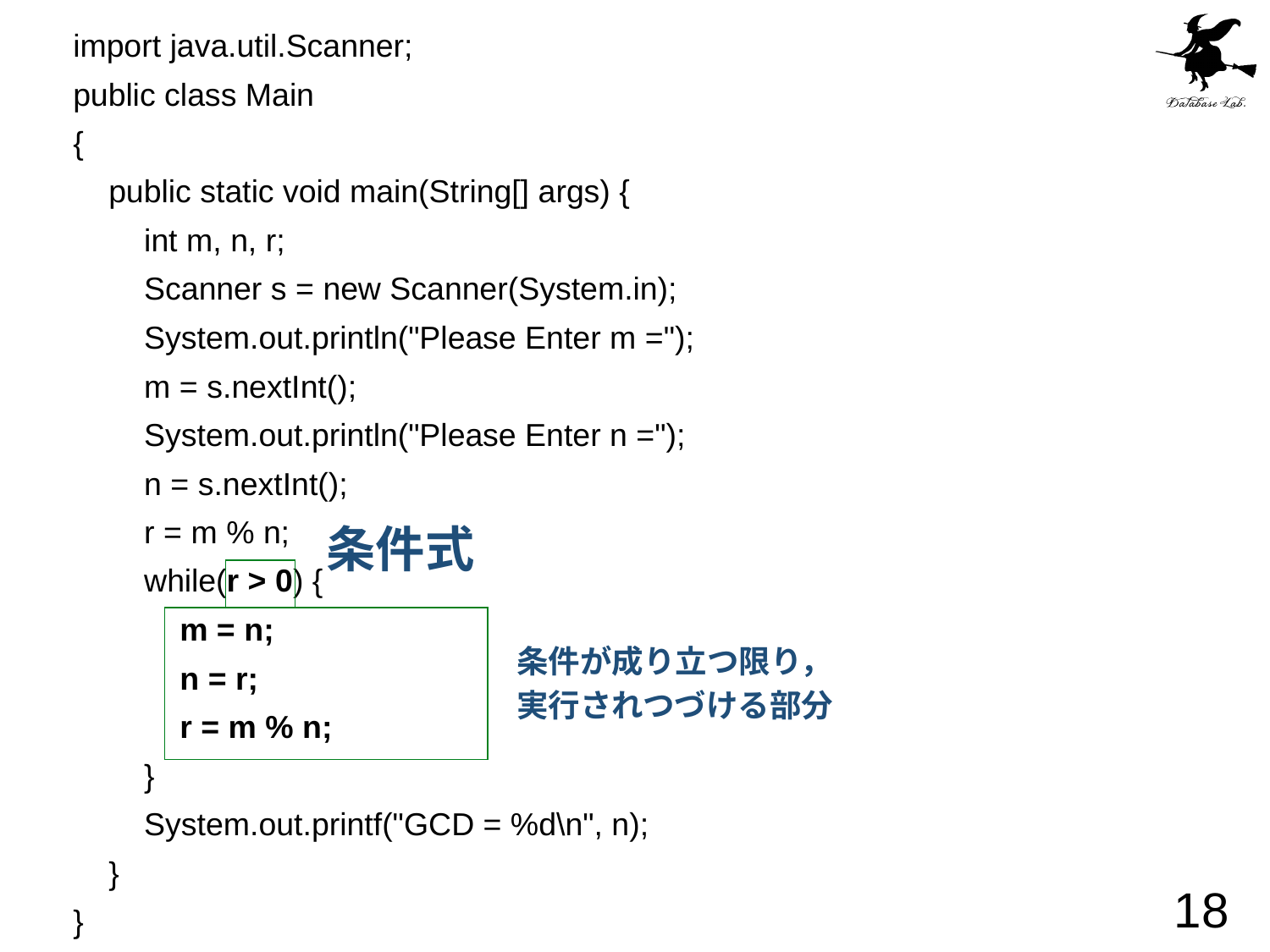

import java.util.Scanner;
public class Main
{
    public static void main(String[] args) {
        int m, n, r;
        Scanner s = new Scanner(System.in);
        System.out.println("Please Enter m =");
        m = s.nextInt();
        System.out.println("Please Enter n =");
        n = s.nextInt();
        r = m % n;
        while(r > 0) {
            m = n;
            n = r;
            r = m % n;
        }
        System.out.printf("GCD = %d\n", n);
    }
}

条件式

条件が成り立つ限り，
実行されつづける部分
18